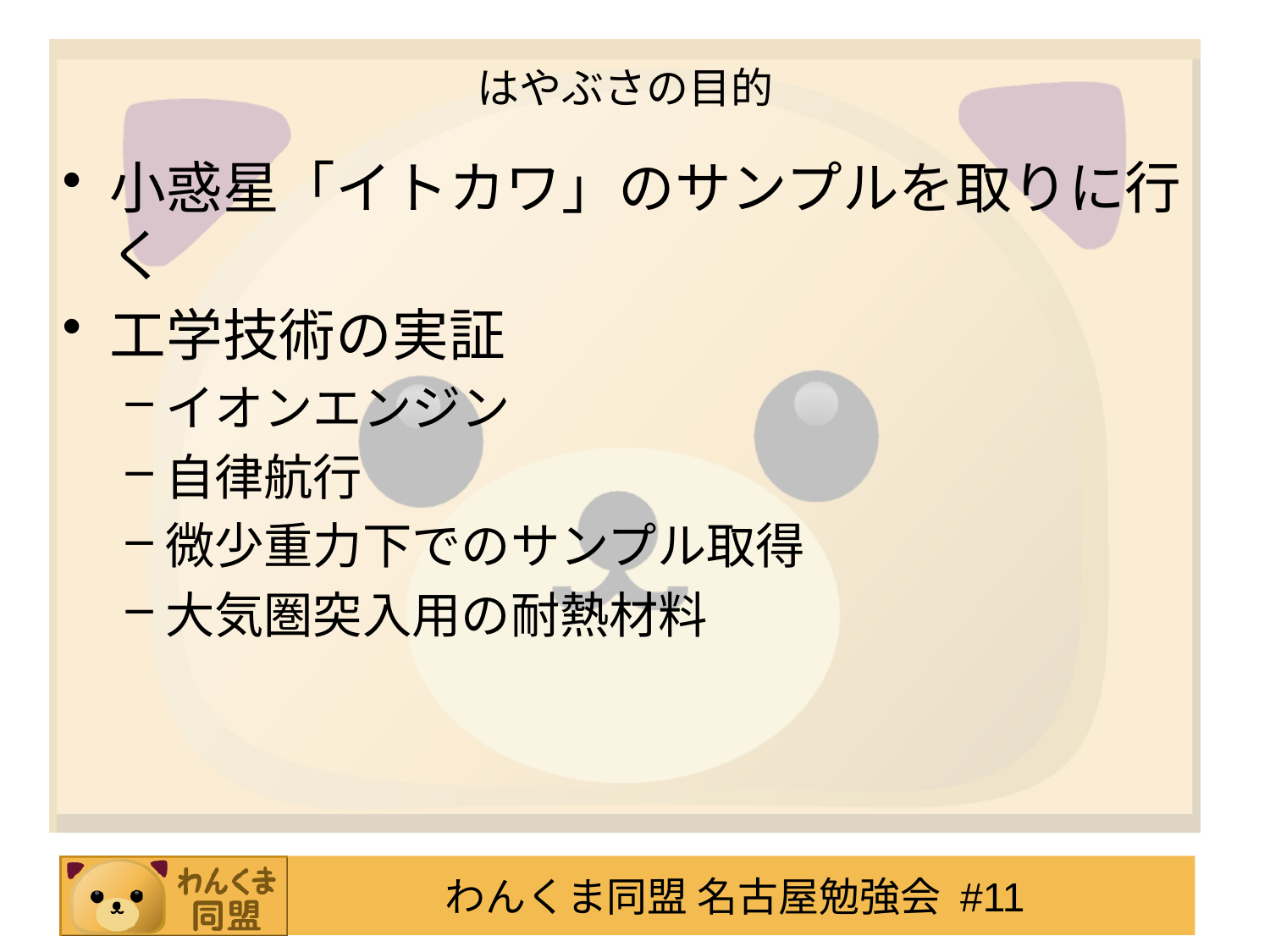

# はやぶさの目的
小惑星「イトカワ」のサンプルを取りに行く
工学技術の実証
イオンエンジン
自律航行
微少重力下でのサンプル取得
大気圏突入用の耐熱材料